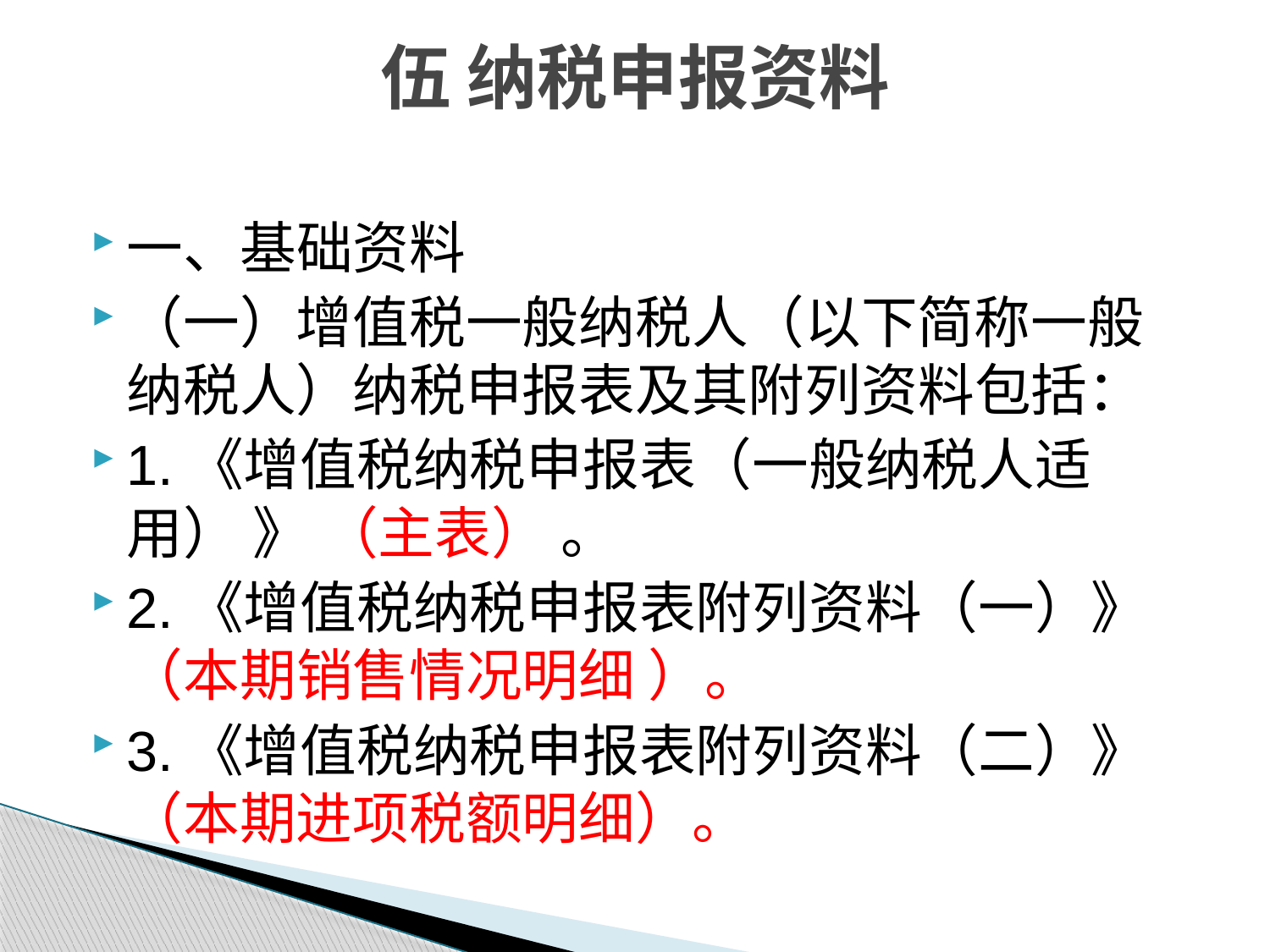

# 伍 纳税申报资料
一、基础资料
（一）增值税一般纳税人（以下简称一般纳税人）纳税申报表及其附列资料包括：
1.《增值税纳税申报表（一般纳税人适用） 》 （主表） 。
2.《增值税纳税申报表附列资料（一）》 （本期销售情况明细 ）。
3.《增值税纳税申报表附列资料（二）》 （本期进项税额明细）。